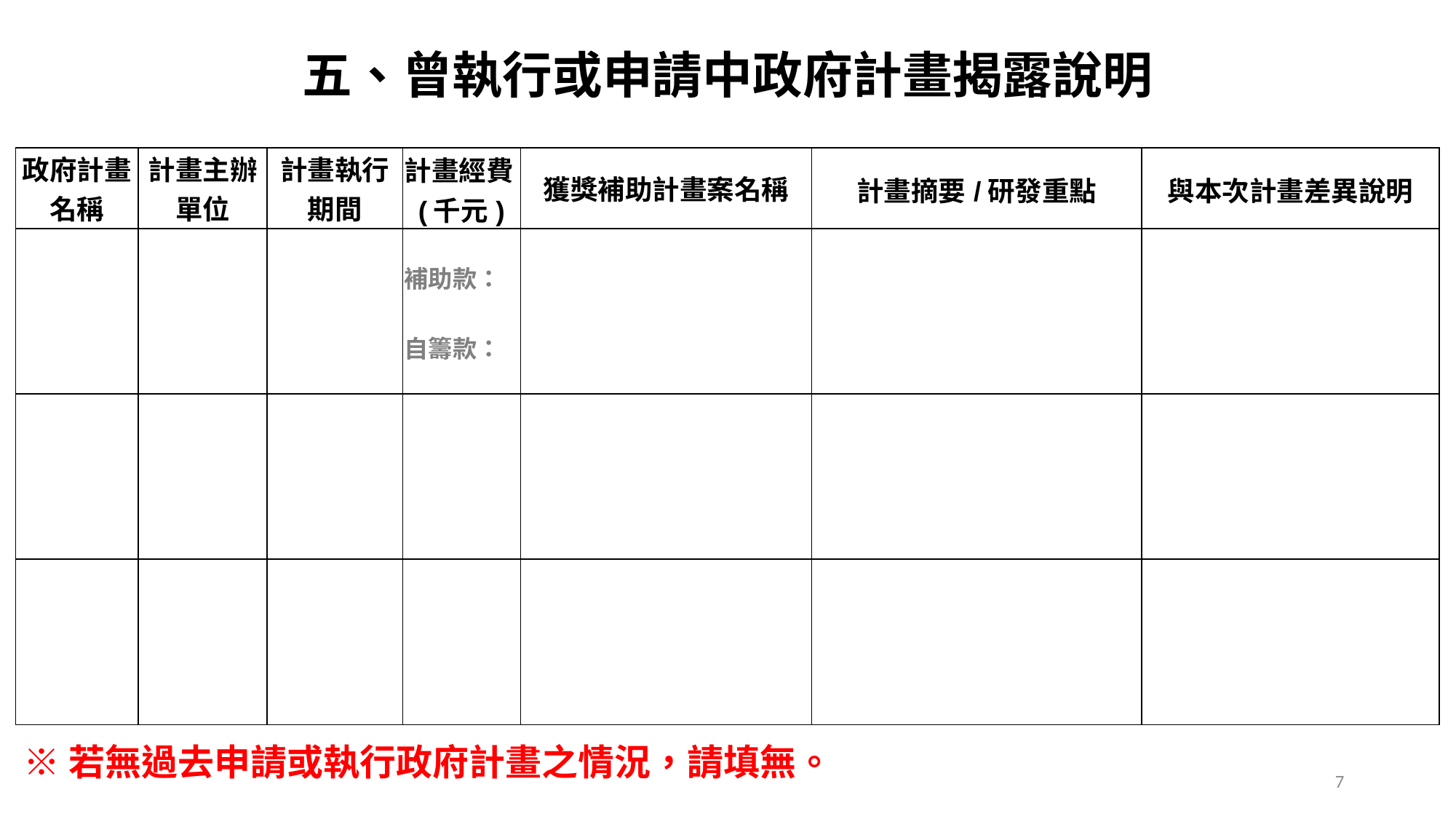

五、曾執行或申請中政府計畫揭露說明

| 政府計畫名稱 | 計畫主辦單位 | 計畫執行期間 | 計畫經費(千元) | 獲獎補助計畫案名稱 | 計畫摘要/研發重點 | 與本次計畫差異說明 |
| --- | --- | --- | --- | --- | --- | --- |
|  |  |  | 補助款： 自籌款： |  |  |  |
|  |  |  |  |  |  |  |
|  |  |  |  |  |  |  |
※若無過去申請或執行政府計畫之情況，請填無。
7